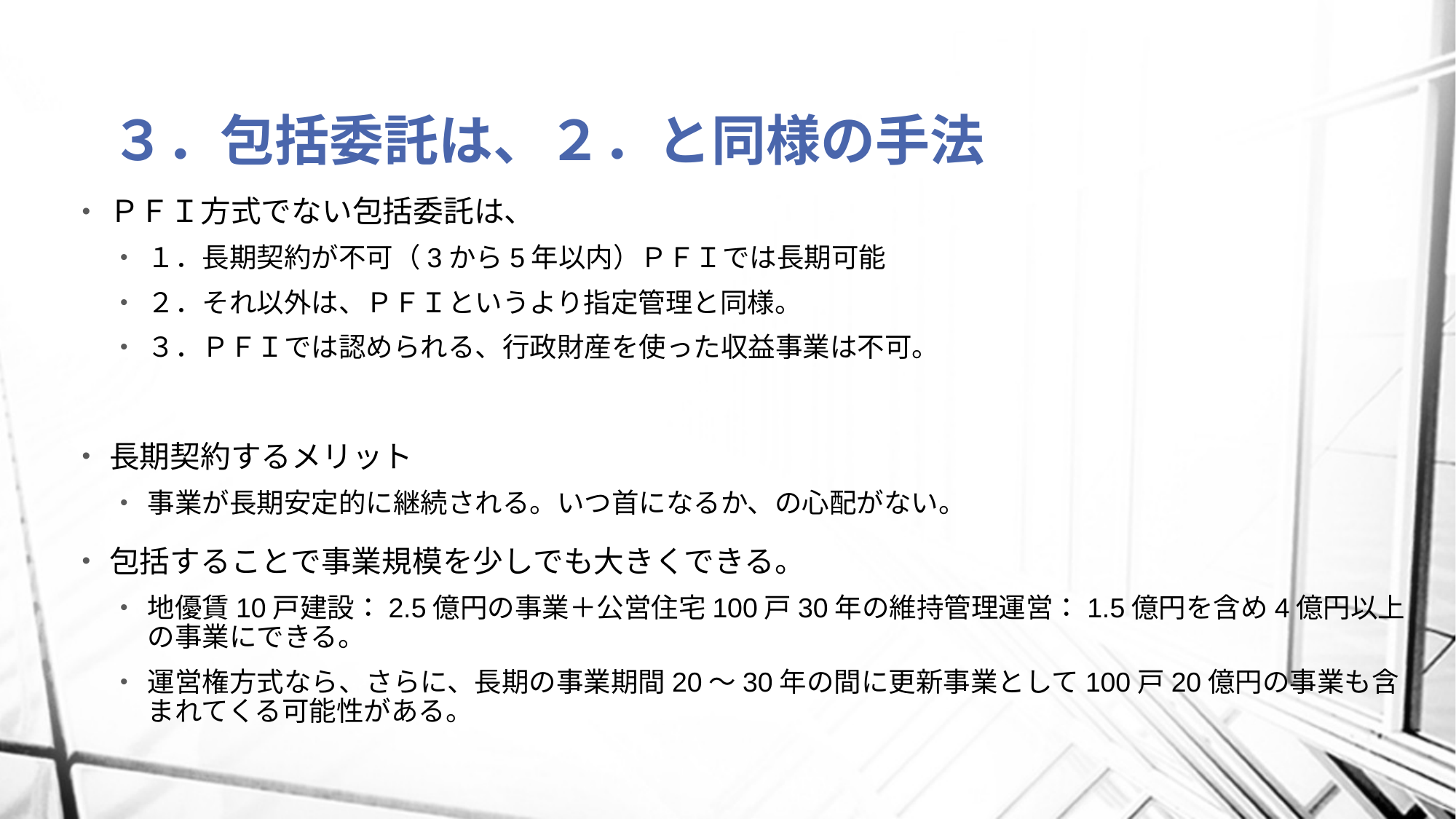

# ３．包括委託は、２．と同様の手法
ＰＦＩ方式でない包括委託は、
１．長期契約が不可（3から5年以内）ＰＦＩでは長期可能
２．それ以外は、ＰＦＩというより指定管理と同様。
３．ＰＦＩでは認められる、行政財産を使った収益事業は不可。

長期契約するメリット
事業が長期安定的に継続される。いつ首になるか、の心配がない。
包括することで事業規模を少しでも大きくできる。
地優賃10戸建設：2.5億円の事業＋公営住宅100戸30年の維持管理運営：1.5億円を含め4億円以上の事業にできる。
運営権方式なら、さらに、長期の事業期間20～30年の間に更新事業として100戸20億円の事業も含まれてくる可能性がある。